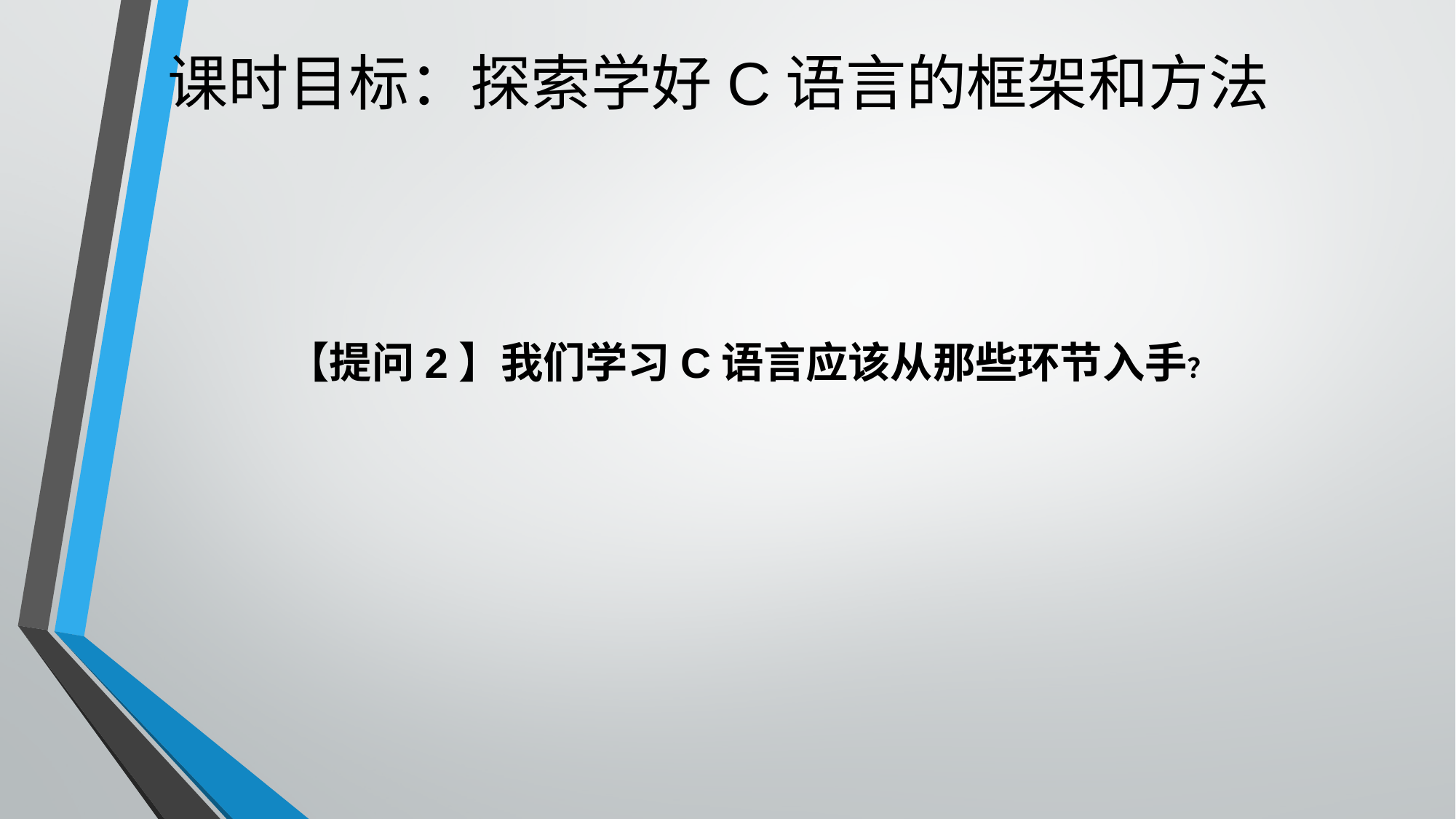

# 课时目标：探索学好C语言的框架和方法
【提问2】我们学习C语言应该从那些环节入手？